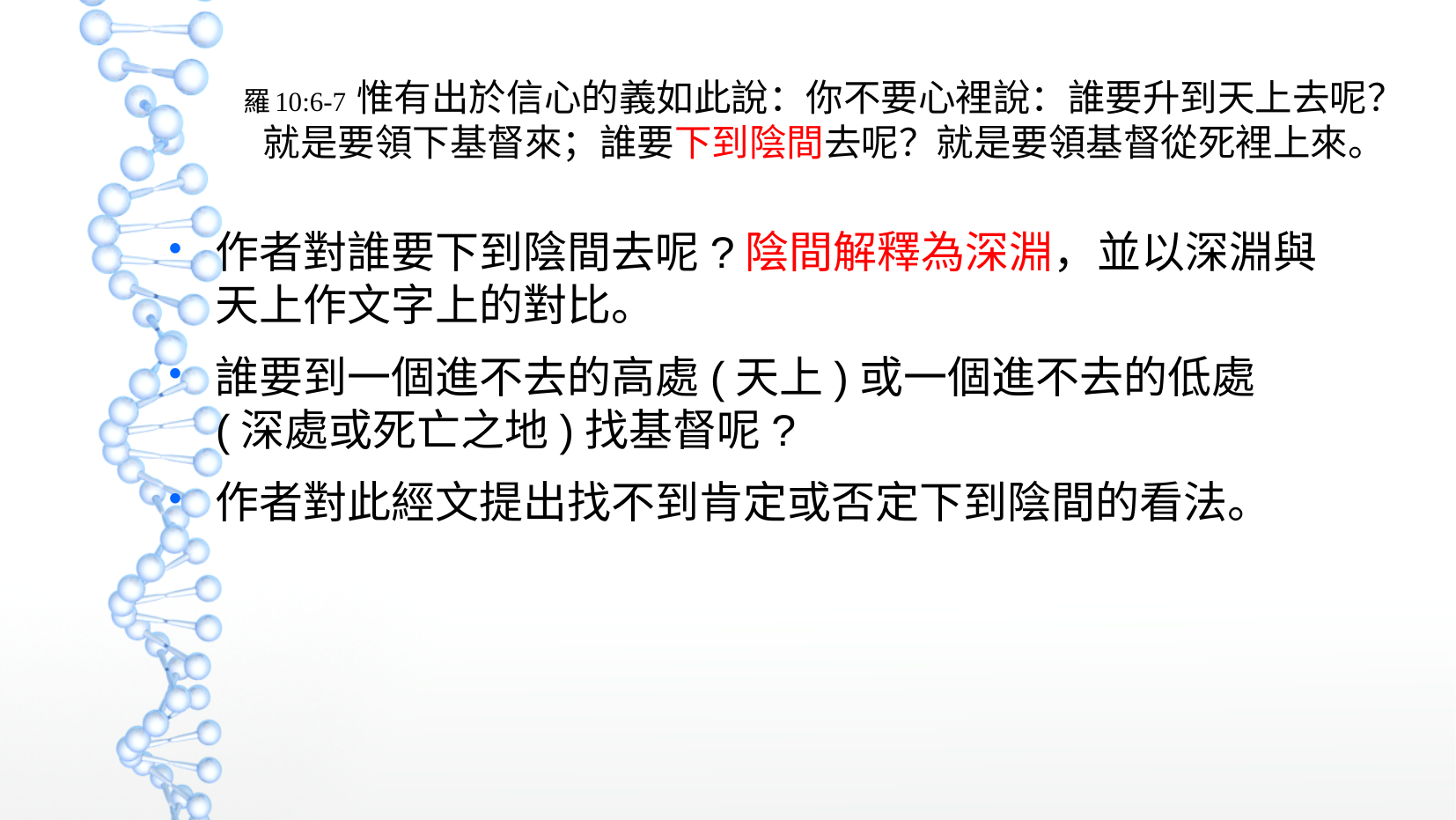

羅10:6-7 惟有出於信心的義如此說：你不要心裡說：誰要升到天上去呢？就是要領下基督來；誰要下到陰間去呢？就是要領基督從死裡上來。
作者對誰要下到陰間去呢?陰間解釋為深淵，並以深淵與天上作文字上的對比。
誰要到一個進不去的高處(天上)或一個進不去的低處(深處或死亡之地)找基督呢?
作者對此經文提出找不到肯定或否定下到陰間的看法。